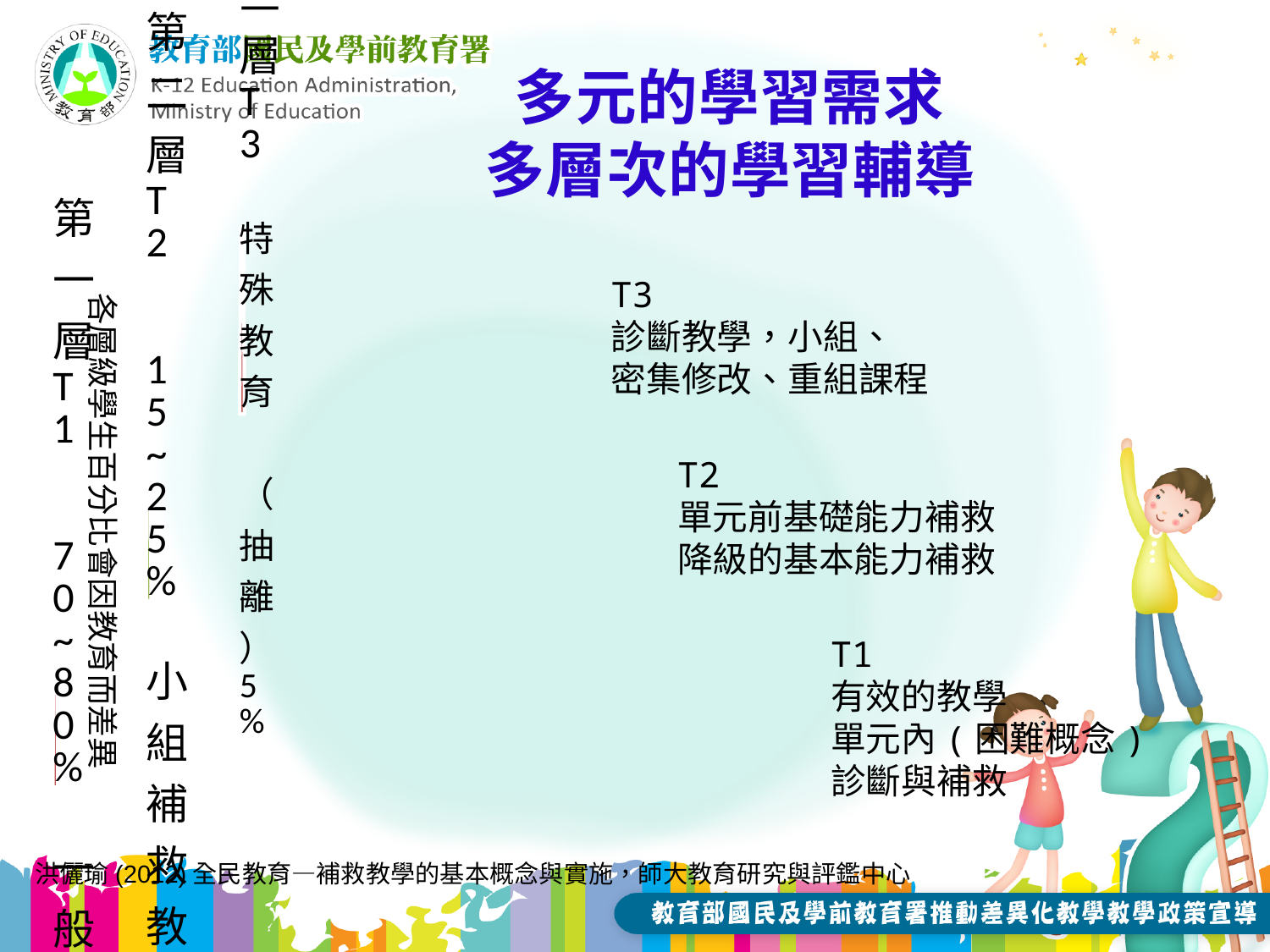

# 多元的學習需求 多層次的學習輔導

T3
診斷教學，小組、
密集修改、重組課程
各層級學生百分比會因教育而差異
T2
單元前基礎能力補救
降級的基本能力補救
T1
有效的教學
單元內(困難概念)
診斷與補救
洪儷瑜(2012)全民教育—補救教學的基本概念與實施，師大教育研究與評鑑中心